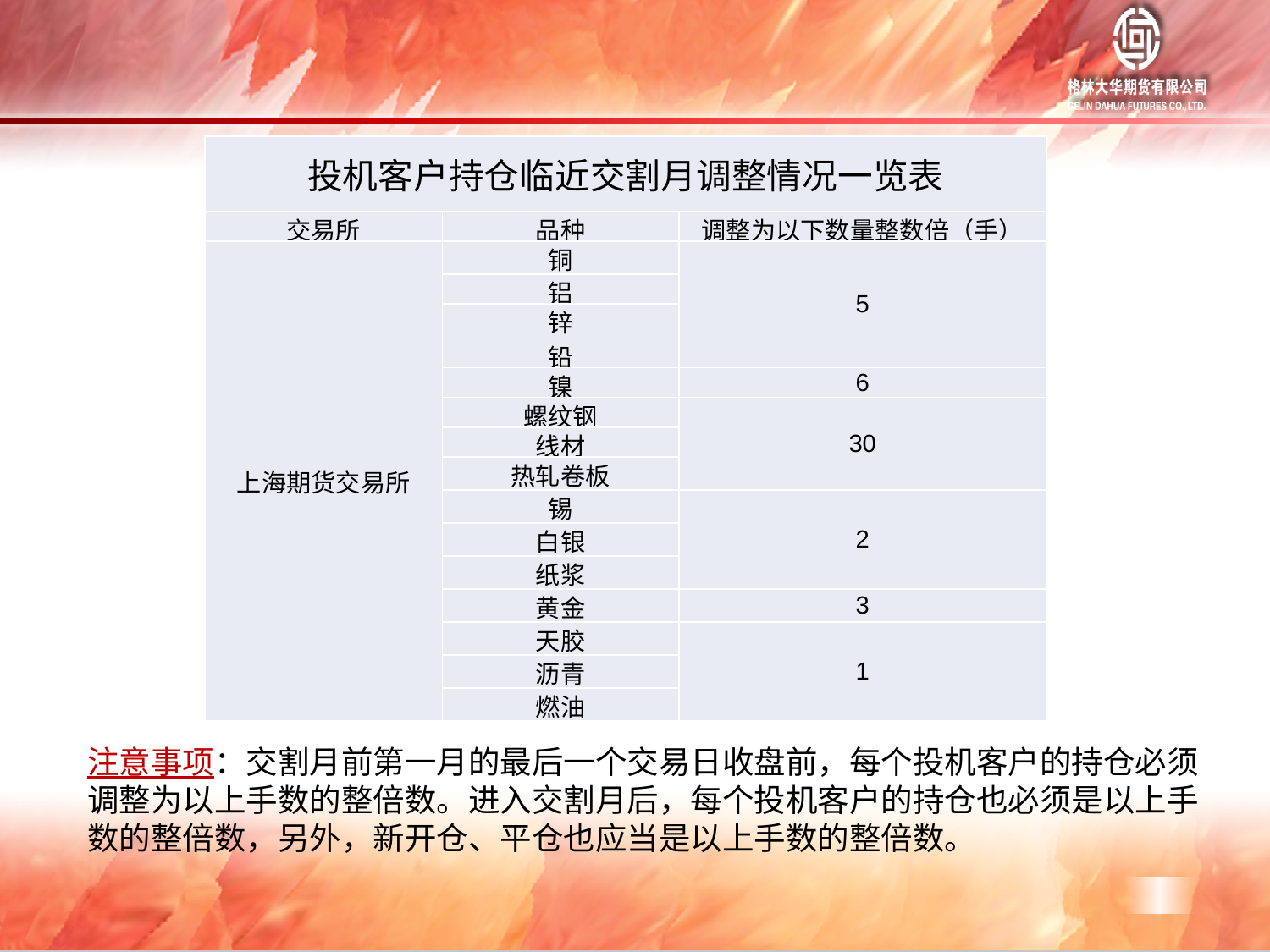

| 投机客户持仓临近交割月调整情况一览表 |  |  |
| --- | --- | --- |
| 交易所 | 品种 | 调整为以下数量整数倍（手） |
| 上海期货交易所 | 铜 | 5 |
|  | 铝 |  |
|  | 锌 |  |
|  | 铅 |  |
|  | 镍 | 6 |
|  | 螺纹钢 | 30 |
|  | 线材 |  |
|  | 热轧卷板 |  |
|  | 锡 | 2 |
|  | 白银 |  |
|  | 纸浆 |  |
|  | 黄金 | 3 |
|  | 天胶 | 1 |
|  | 沥青 |  |
|  | 燃油 |  |
注意事项：交割月前第一月的最后一个交易日收盘前，每个投机客户的持仓必须调整为以上手数的整倍数。进入交割月后，每个投机客户的持仓也必须是以上手数的整倍数，另外，新开仓、平仓也应当是以上手数的整倍数。